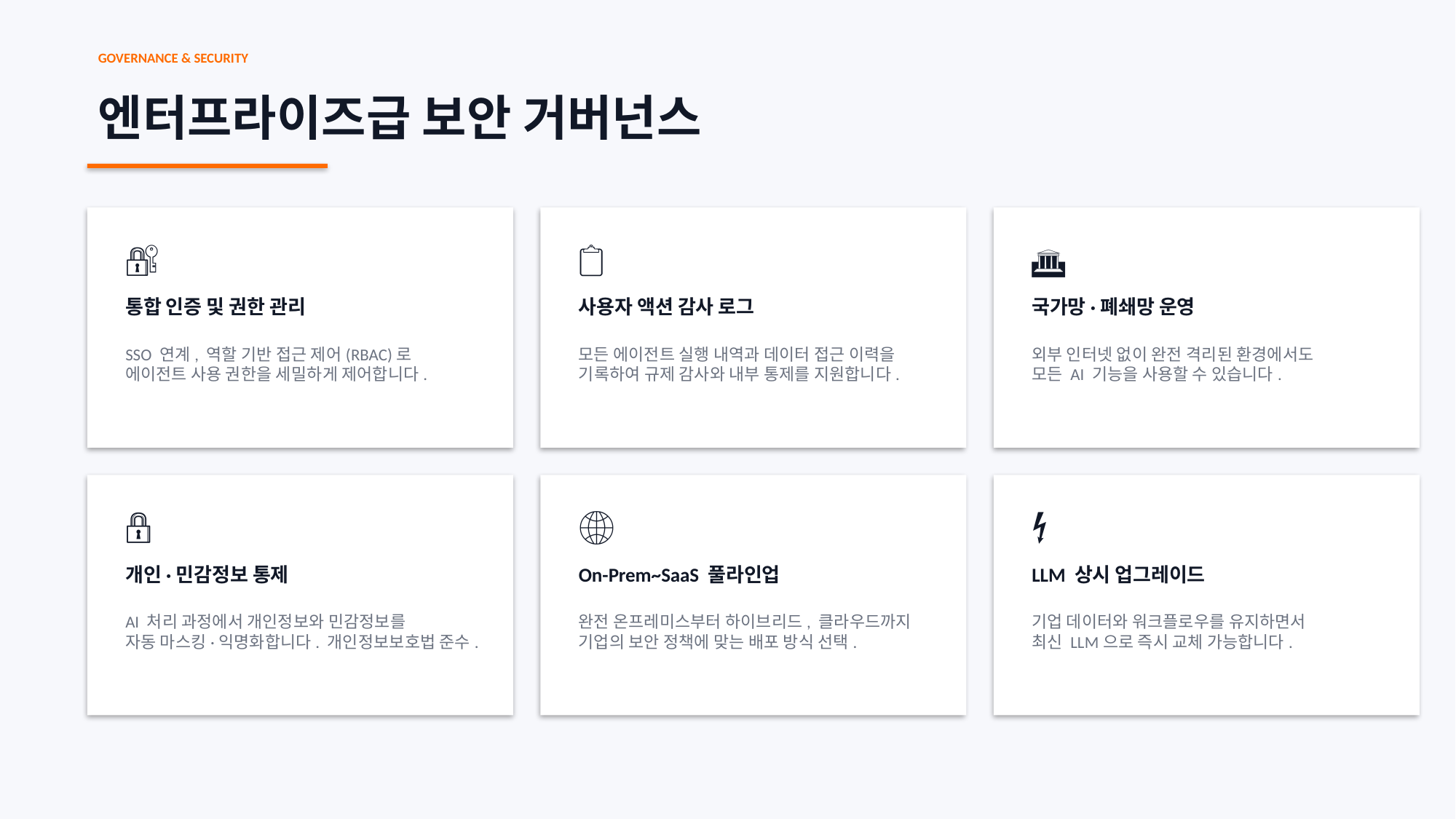

GOVERNANCE & SECURITY
엔터프라이즈급 보안 거버넌스

🔐
📋
🏛️
통합 인증 및 권한 관리
사용자 액션 감사 로그
국가망·폐쇄망 운영
SSO 연계, 역할 기반 접근 제어(RBAC)로
에이전트 사용 권한을 세밀하게 제어합니다.
모든 에이전트 실행 내역과 데이터 접근 이력을
기록하여 규제 감사와 내부 통제를 지원합니다.
외부 인터넷 없이 완전 격리된 환경에서도
모든 AI 기능을 사용할 수 있습니다.

🔒
🌐
⚡
개인·민감정보 통제
On-Prem~SaaS 풀라인업
LLM 상시 업그레이드
AI 처리 과정에서 개인정보와 민감정보를
자동 마스킹·익명화합니다. 개인정보보호법 준수.
완전 온프레미스부터 하이브리드, 클라우드까지
기업의 보안 정책에 맞는 배포 방식 선택.
기업 데이터와 워크플로우를 유지하면서
최신 LLM으로 즉시 교체 가능합니다.